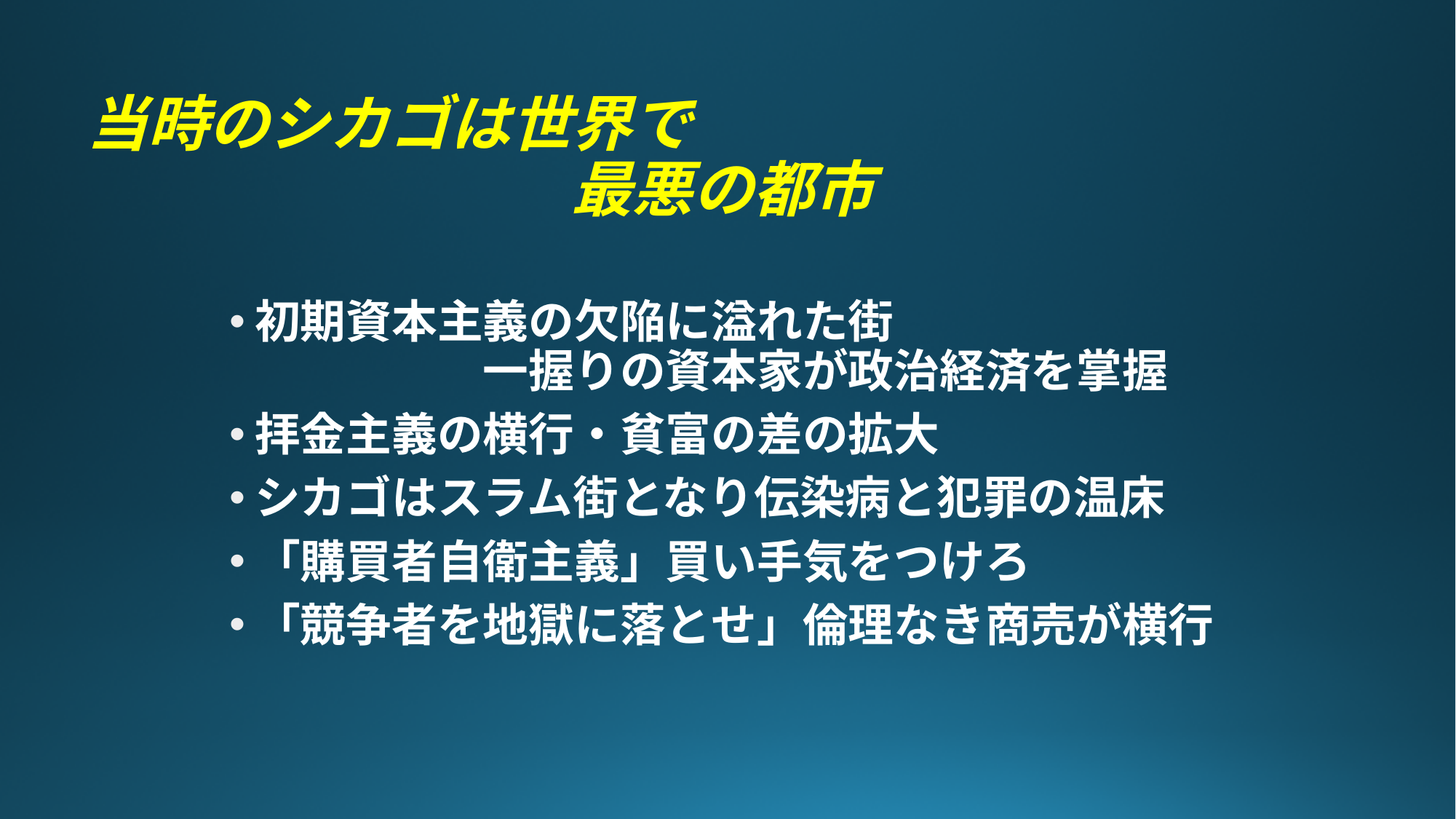

# 当時のシカゴは世界で 　　　　　　　　最悪の都市
初期資本主義の欠陥に溢れた街　　　　　　　　　　　　一握りの資本家が政治経済を掌握
拝金主義の横行・貧富の差の拡大
シカゴはスラム街となり伝染病と犯罪の温床
「購買者自衛主義」買い手気をつけろ
「競争者を地獄に落とせ」倫理なき商売が横行